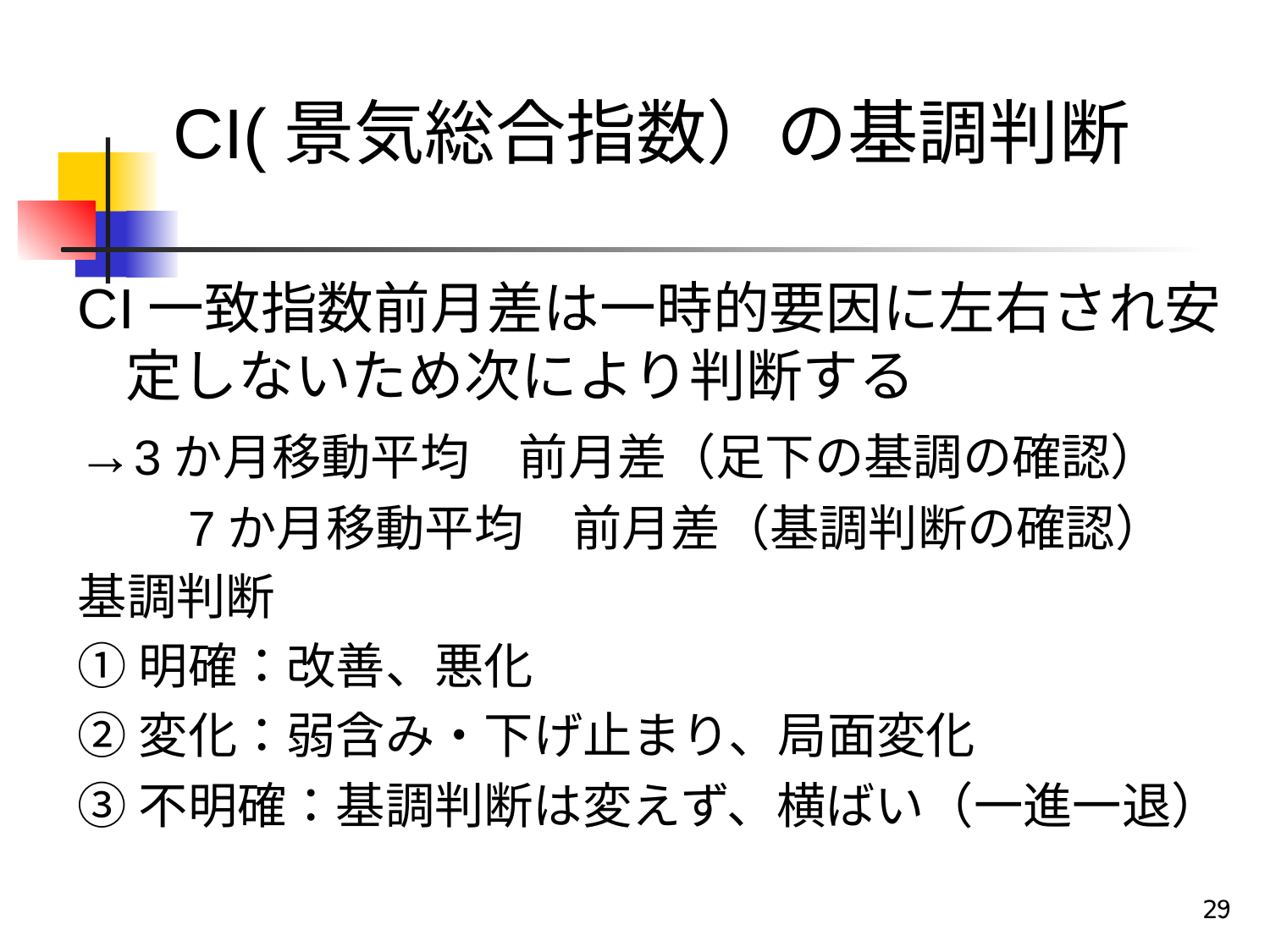

# CI(景気総合指数）の基調判断
CI一致指数前月差は一時的要因に左右され安定しないため次により判断する
→3か月移動平均　前月差（足下の基調の確認）
　　7か月移動平均　前月差（基調判断の確認）
基調判断
①明確：改善、悪化
②変化：弱含み・下げ止まり、局面変化
③不明確：基調判断は変えず、横ばい（一進一退）
29